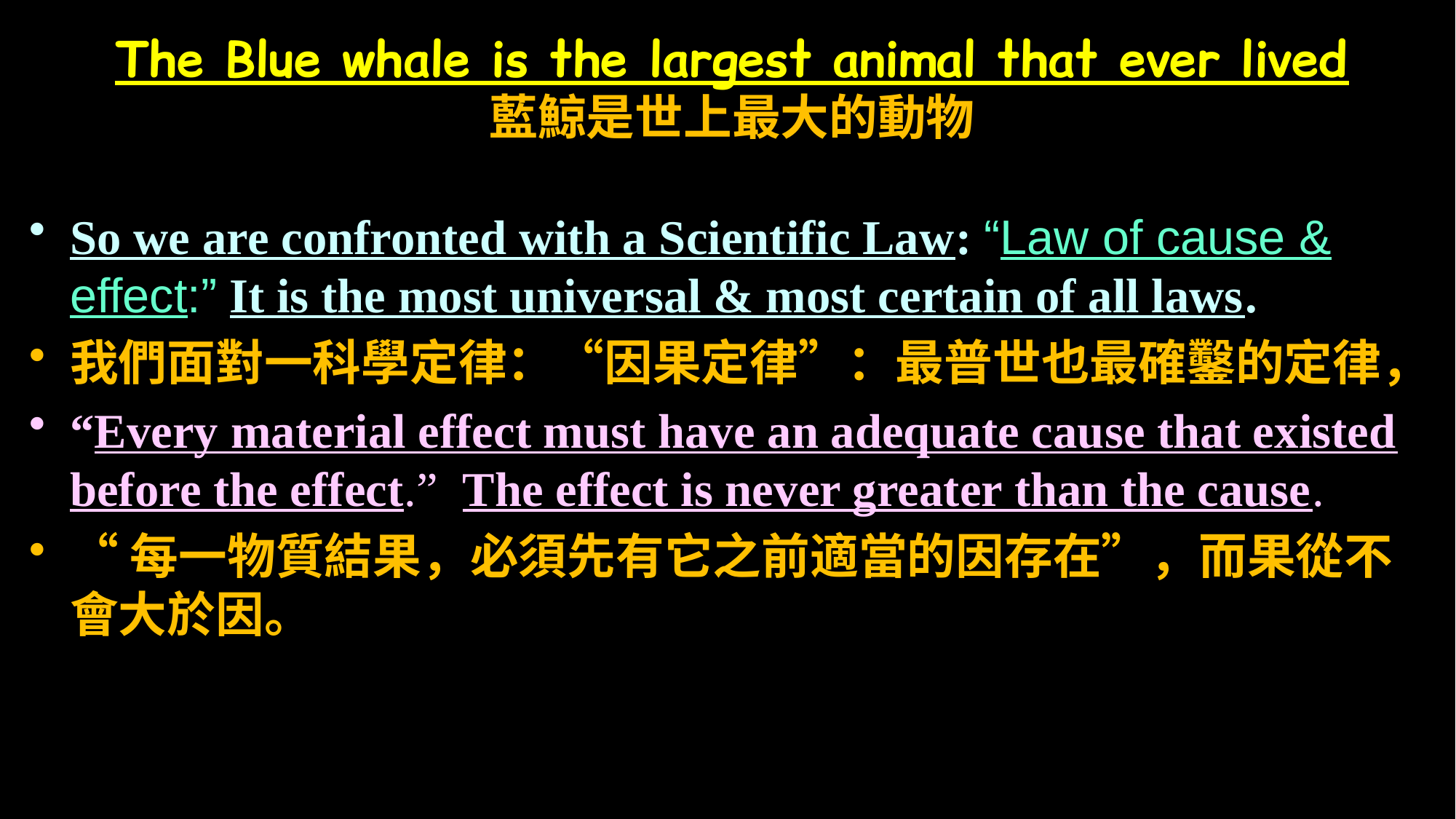

# The Blue whale is the largest animal that ever lived 藍鯨是世上最大的動物
So we are confronted with a Scientific Law: “Law of cause & effect:” It is the most universal & most certain of all laws.
我們面對一科學定律：“因果定律”：最普世也最確鑿的定律，
“Every material effect must have an adequate cause that existed before the effect.”  The effect is never greater than the cause.
“每一物質結果，必須先有它之前適當的因存在”，而果從不會大於因。